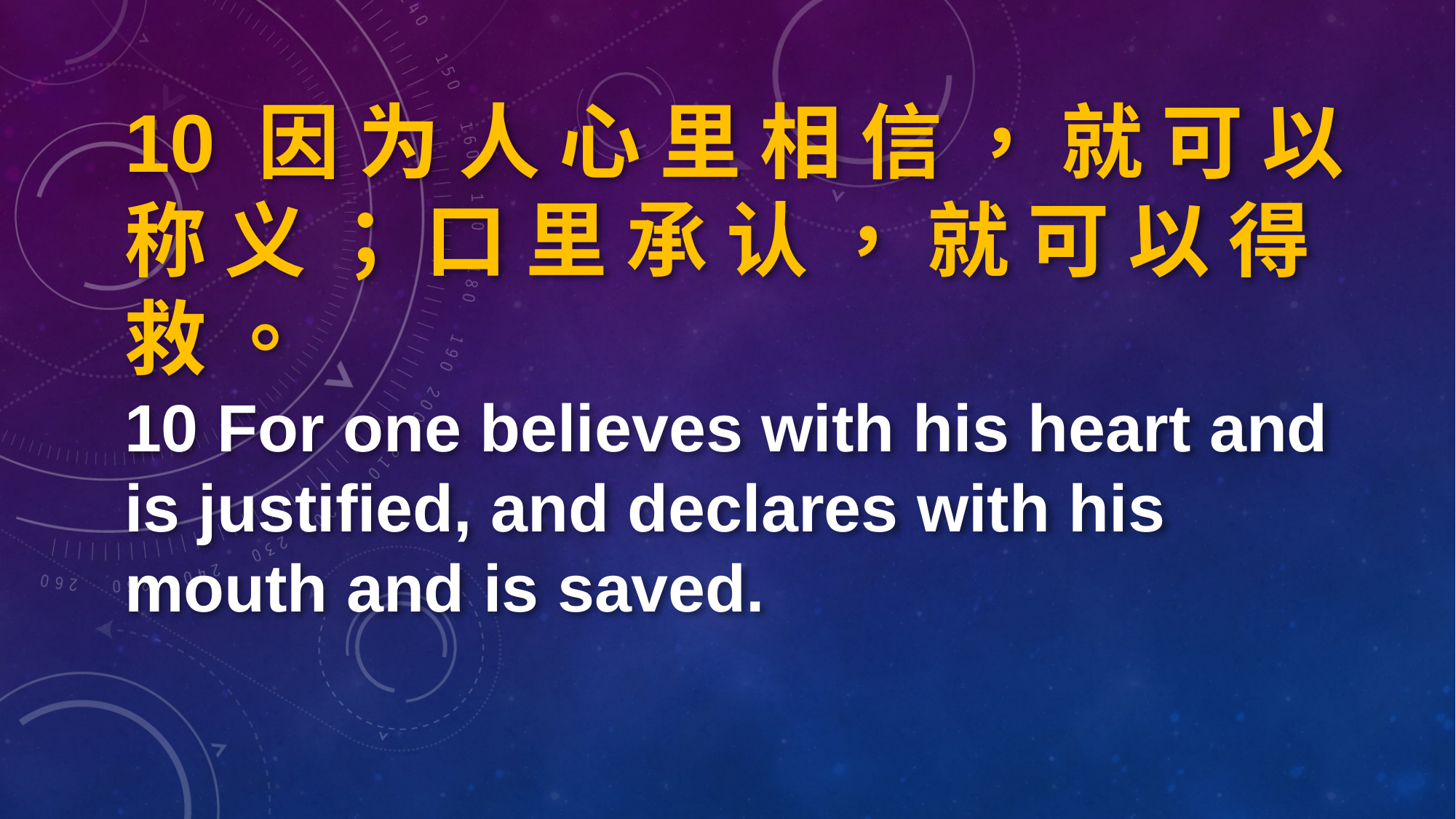

10 因 为 人 心 里 相 信 ， 就 可 以 称 义 ； 口 里 承 认 ， 就 可 以 得 救 。
10 For one believes with his heart and is justified, and declares with his mouth and is saved.